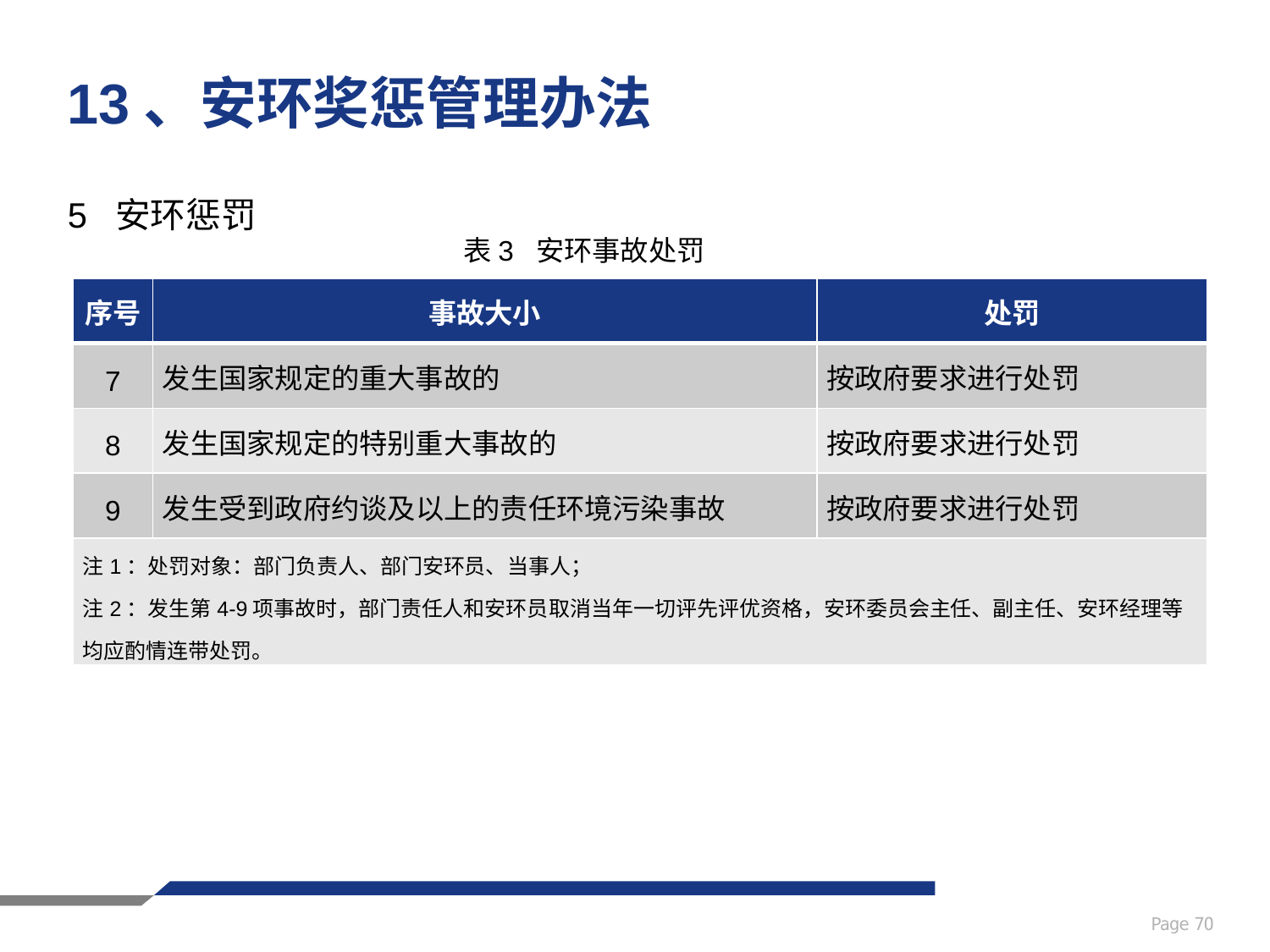

# 13、安环奖惩管理办法
5  安环惩罚
表3  安环事故处罚
| 序号 | 事故大小 | 处罚 |
| --- | --- | --- |
| 7 | 发生国家规定的重大事故的 | 按政府要求进行处罚 |
| 8 | 发生国家规定的特别重大事故的 | 按政府要求进行处罚 |
| 9 | 发生受到政府约谈及以上的责任环境污染事故 | 按政府要求进行处罚 |
| 注1：处罚对象：部门负责人、部门安环员、当事人； 注2：发生第4-9项事故时，部门责任人和安环员取消当年一切评先评优资格，安环委员会主任、副主任、安环经理等均应酌情连带处罚。 |  |  |
Page 70